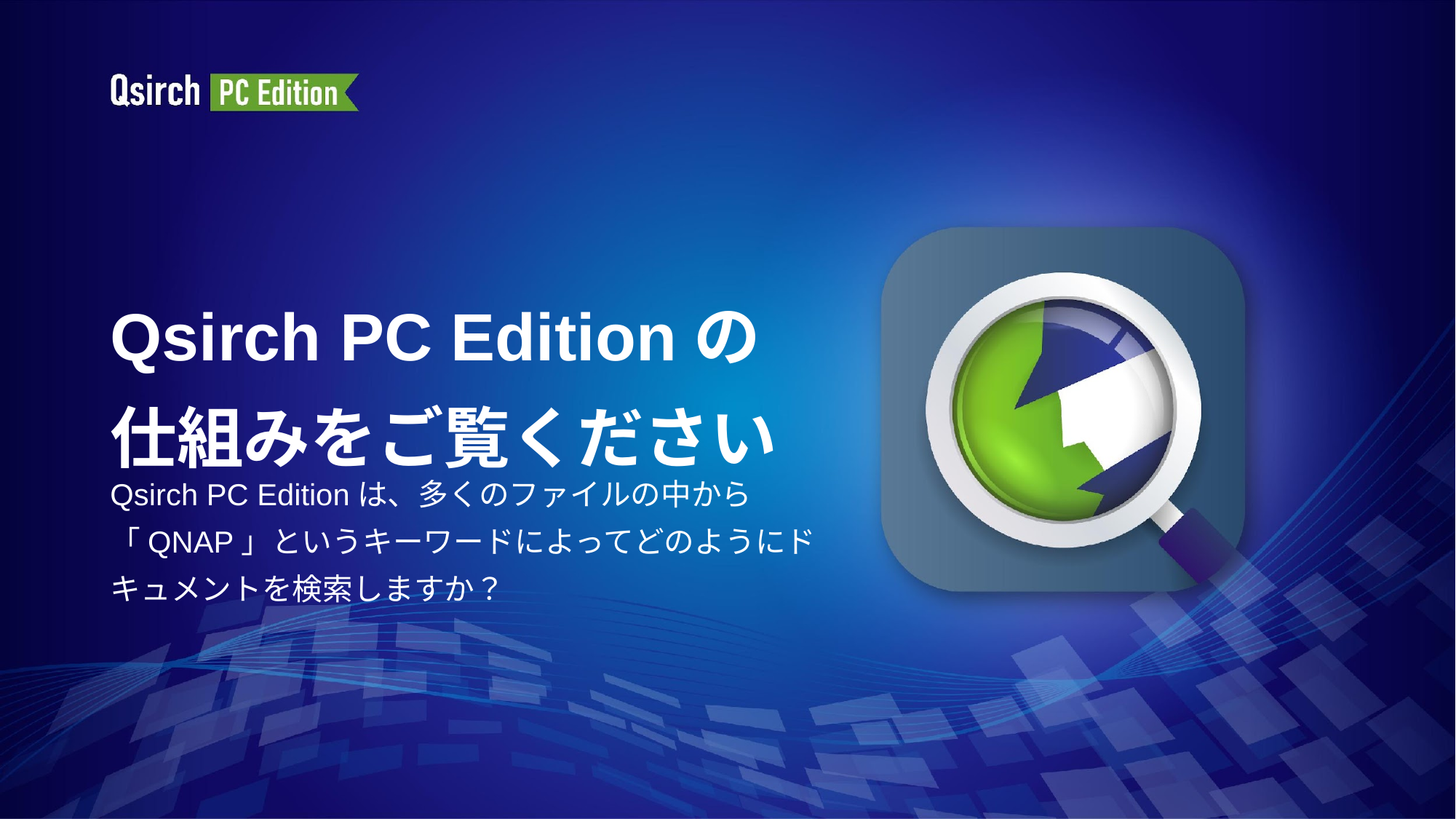

# Qsirch PC Editionの 仕組みをご覧ください
Qsirch PC Editionは、多くのファイルの中から「QNAP」というキーワードによってどのようにドキュメントを検索しますか？